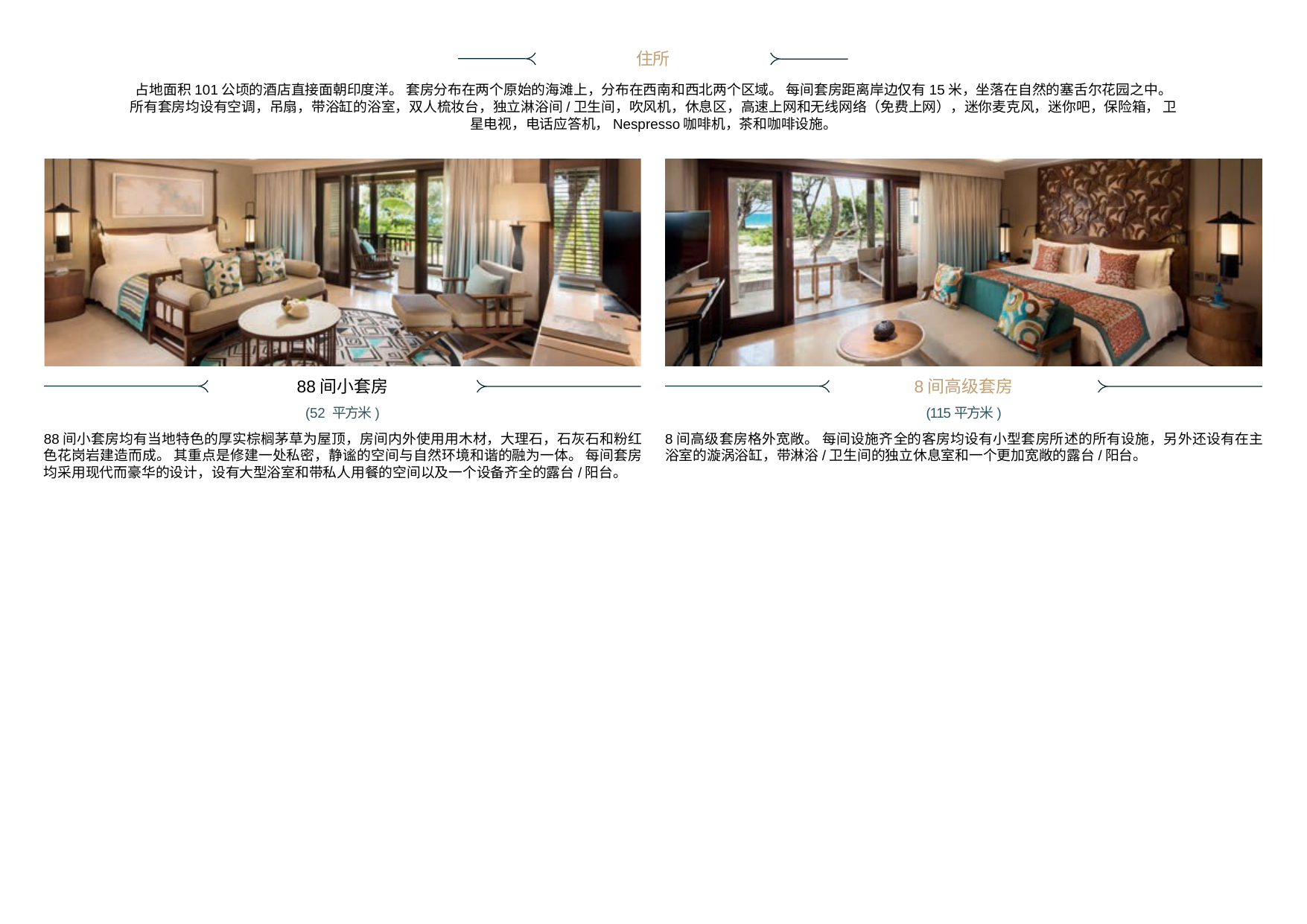

住所
占地面积101公顷的酒店直接面朝印度洋。 套房分布在两个原始的海滩上，分布在西南和西北两个区域。 每间套房距离岸边仅有15米，坐落在自然的塞舌尔花园之中。 所有套房均设有空调，吊扇，带浴缸的浴室，双人梳妆台，独立淋浴间/卫生间，吹风机，休息区，高速上网和无线网络（免费上网），迷你麦克风，迷你吧，保险箱， 卫星电视，电话应答机，Nespresso咖啡机，茶和咖啡设施。

88间小套房
(52 平方米)
88间小套房均有当地特色的厚实棕榈茅草为屋顶，房间内外使用用木材，大理石，石灰石和粉红色花岗岩建造而成。 其重点是修建一处私密，静谧的空间与自然环境和谐的融为一体。 每间套房均采用现代而豪华的设计，设有大型浴室和带私人用餐的空间以及一个设备齐全的露台/阳台。

8间高级套房
(115平方米)
8间高级套房格外宽敞。 每间设施齐全的客房均设有小型套房所述的所有设施，另外还设有在主浴室的漩涡浴缸，带淋浴/卫生间的独立休息室和一个更加宽敞的露台/阳台。